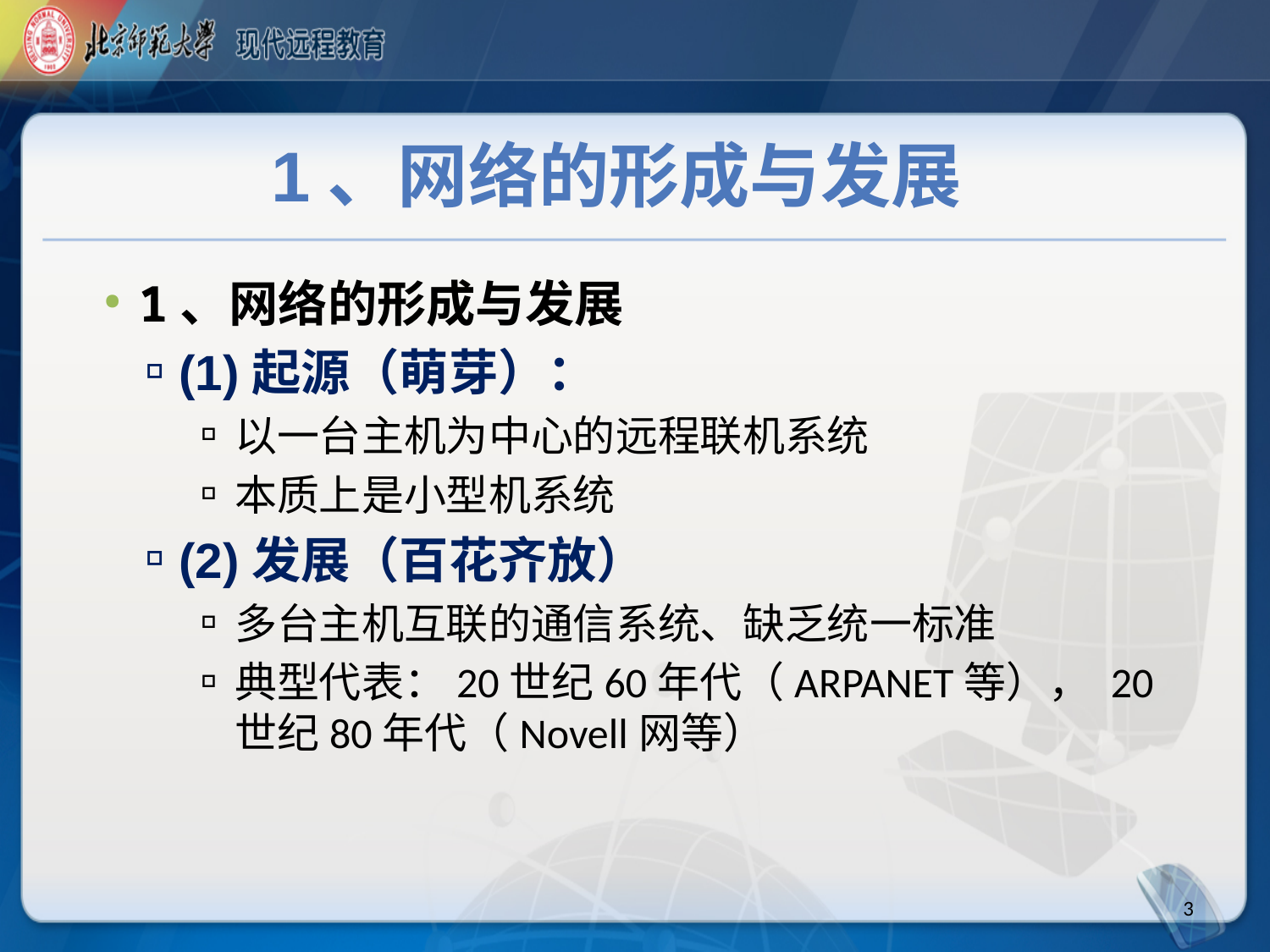

# 1、网络的形成与发展
1、网络的形成与发展
(1)起源（萌芽）：
以一台主机为中心的远程联机系统
本质上是小型机系统
(2)发展（百花齐放）
多台主机互联的通信系统、缺乏统一标准
典型代表：20世纪60年代（ARPANET等）， 20世纪80年代（Novell网等）
3